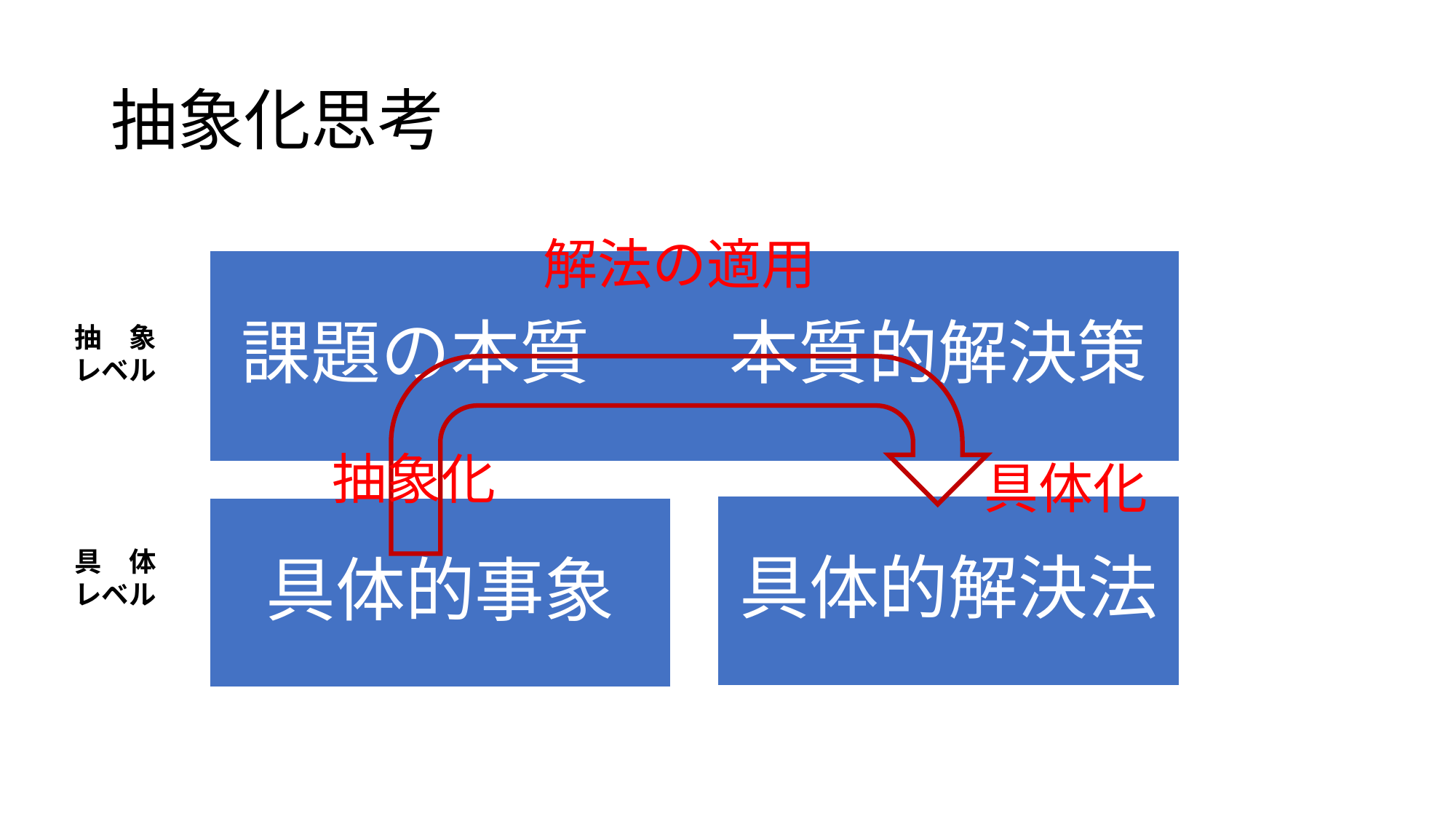

# 抽象化思考
課題の本質　　本質的解決策
具体的事象
具体的解決法

解法の適用
抽　象
レベル

抽象化
具体化
具　体
レベル